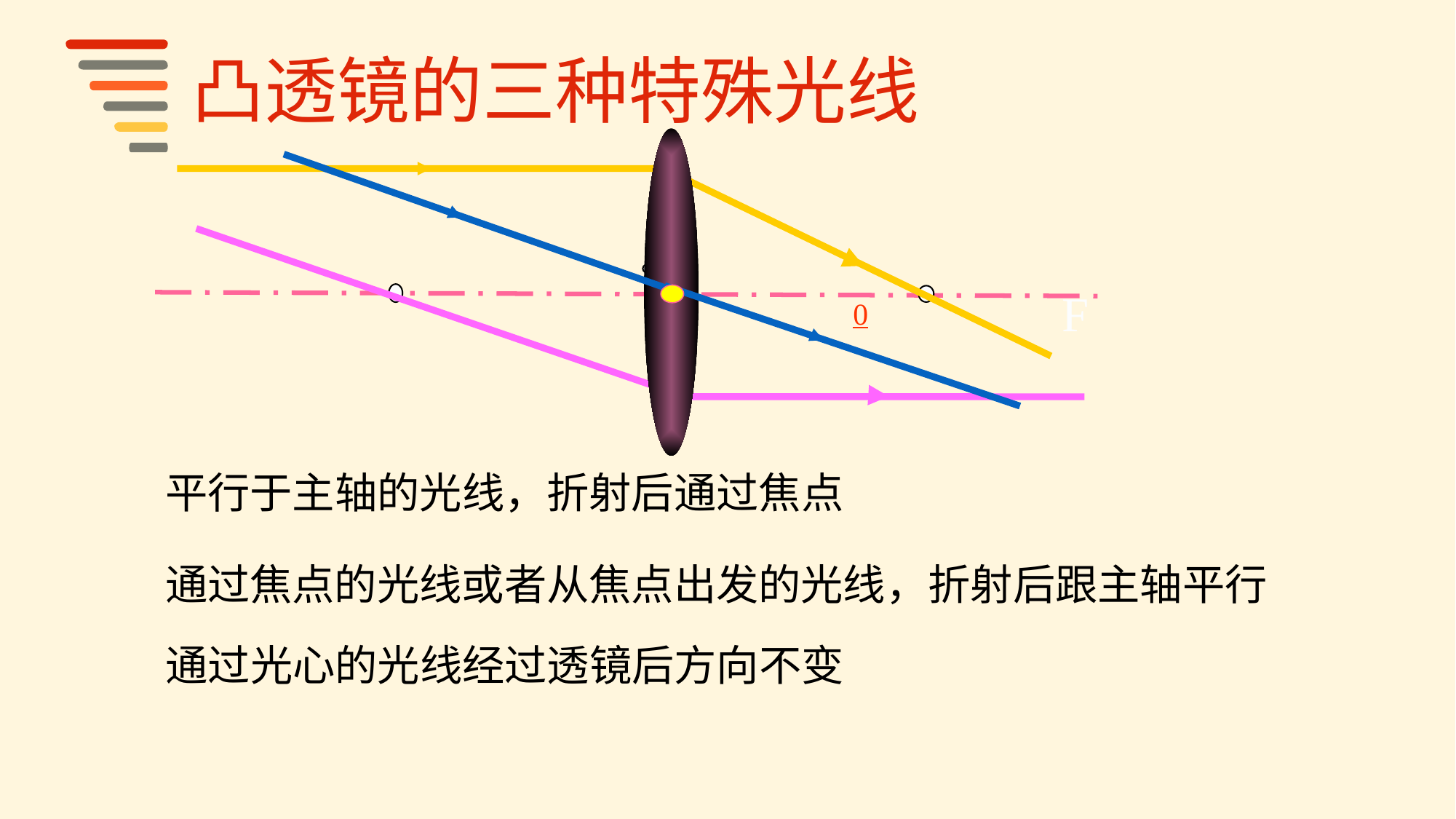

凸透镜的三种特殊光线

F

0

平行于主轴的光线，折射后通过焦点

通过焦点的光线或者从焦点出发的光线，折射后跟主轴平行
通过光心的光线经过透镜后方向不变